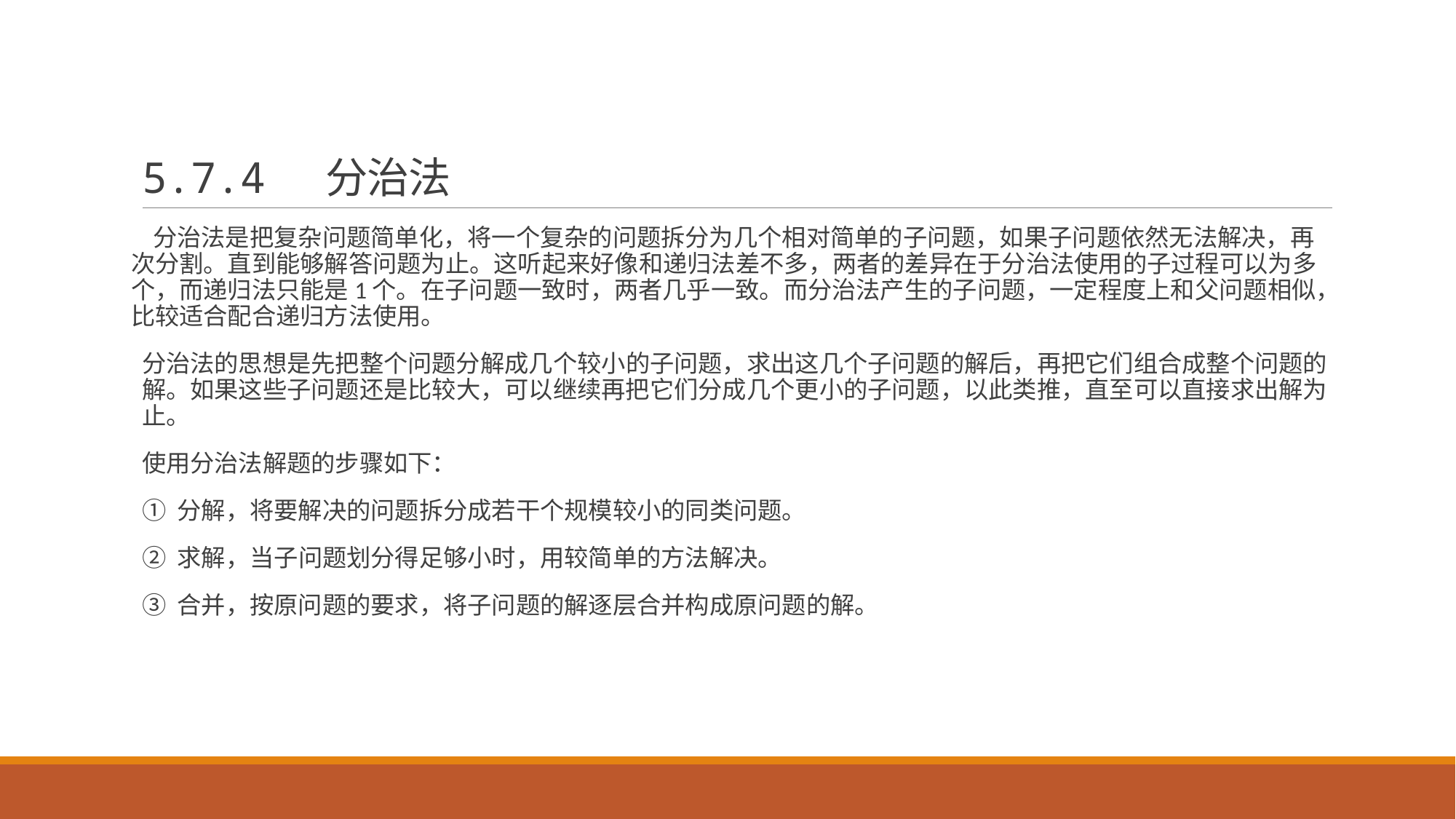

# 5.7.4  分治法
   分治法是把复杂问题简单化，将一个复杂的问题拆分为几个相对简单的子问题，如果子问题依然无法解决，再   次分割。直到能够解答问题为止。这听起来好像和递归法差不多，两者的差异在于分治法使用的子过程可以为多 个，而递归法只能是1个。在子问题一致时，两者几乎一致。而分治法产生的子问题，一定程度上和父问题相似，比较适合配合递归方法使用。
分治法的思想是先把整个问题分解成几个较小的子问题，求出这几个子问题的解后，再把它们组合成整个问题的解。如果这些子问题还是比较大，可以继续再把它们分成几个更小的子问题，以此类推，直至可以直接求出解为止。
使用分治法解题的步骤如下：
① 分解，将要解决的问题拆分成若干个规模较小的同类问题。
② 求解，当子问题划分得足够小时，用较简单的方法解决。
③ 合并，按原问题的要求，将子问题的解逐层合并构成原问题的解。